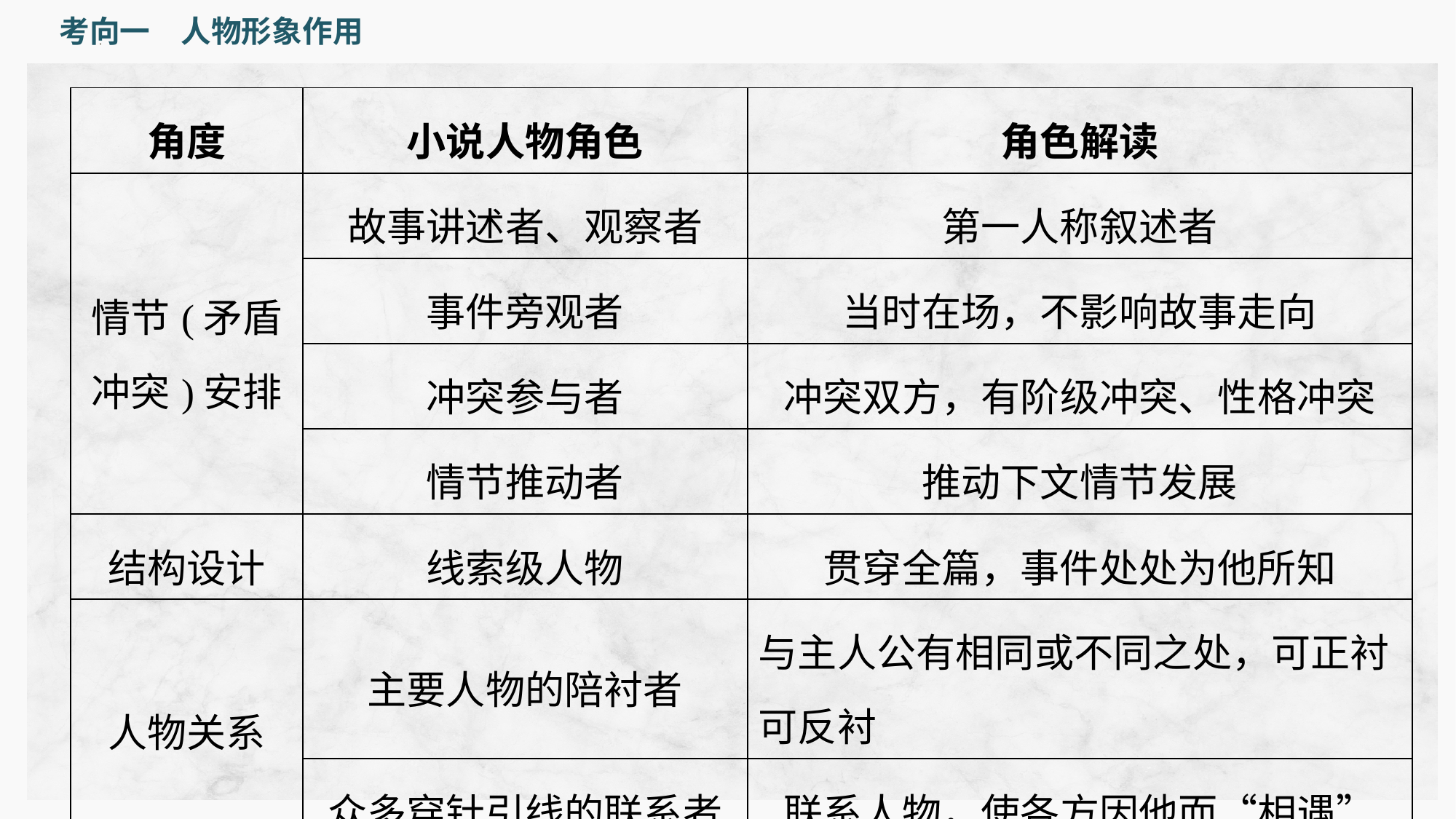

| 角度 | 小说人物角色 | 角色解读 |
| --- | --- | --- |
| 情节(矛盾冲突)安排 | 故事讲述者、观察者 | 第一人称叙述者 |
|  | 事件旁观者 | 当时在场，不影响故事走向 |
|  | 冲突参与者 | 冲突双方，有阶级冲突、性格冲突 |
|  | 情节推动者 | 推动下文情节发展 |
| 结构设计 | 线索级人物 | 贯穿全篇，事件处处为他所知 |
| 人物关系 | 主要人物的陪衬者 | 与主人公有相同或不同之处，可正衬可反衬 |
|  | 众多穿针引线的联系者 | 联系人物，使各方因他而“相遇” |
| 主旨表达 | 情感抒发者、觉悟者 | 表现主旨 |